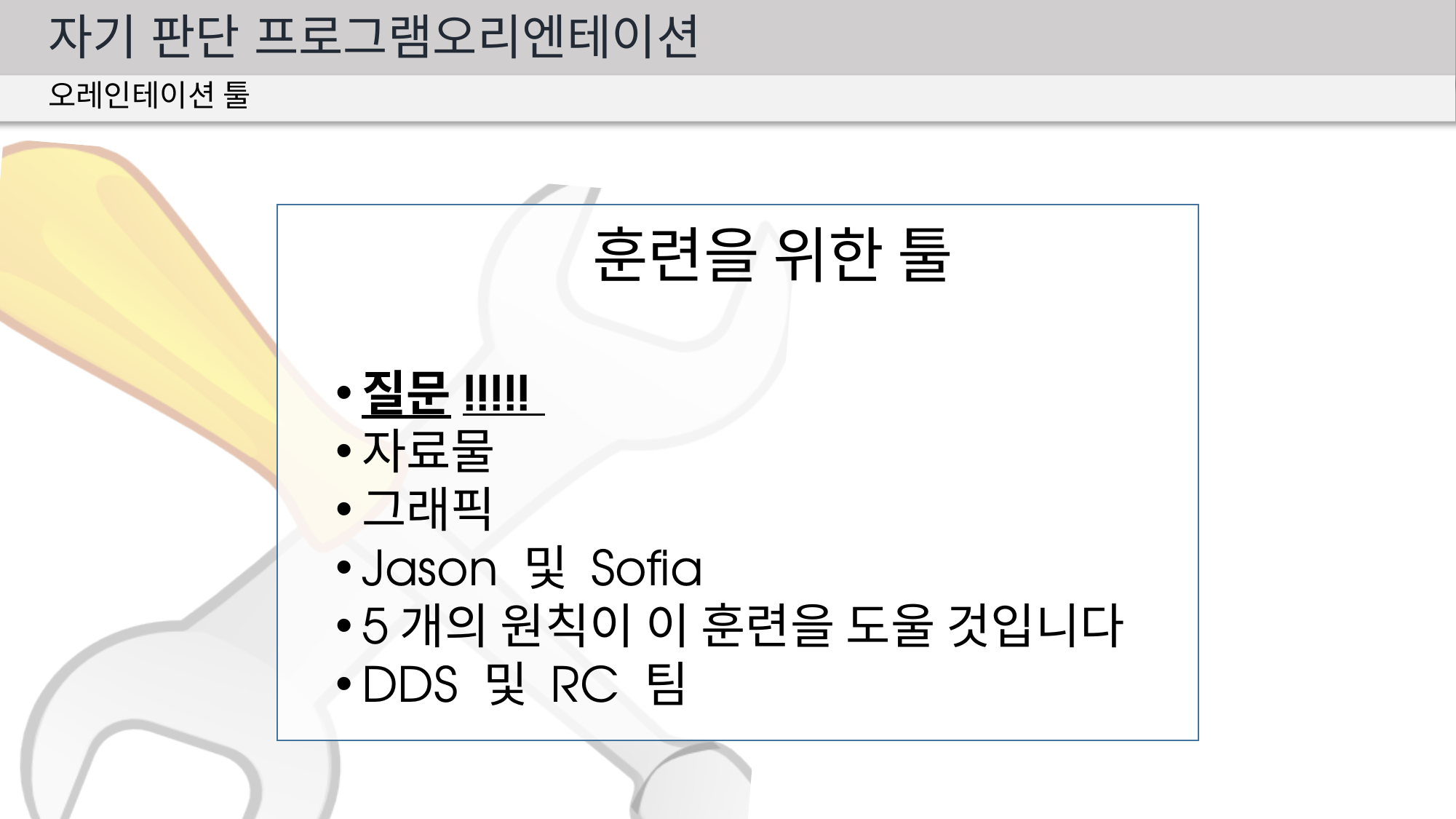

자기 판단 프로그램오리엔테이션
오레인테이션 툴

훈련을 위한 툴

질문!!!!!
자료물
그래픽
Jason 및 Sofia
5개의 원칙이 이 훈련을 도울 것입니다
DDS 및 RC 팀